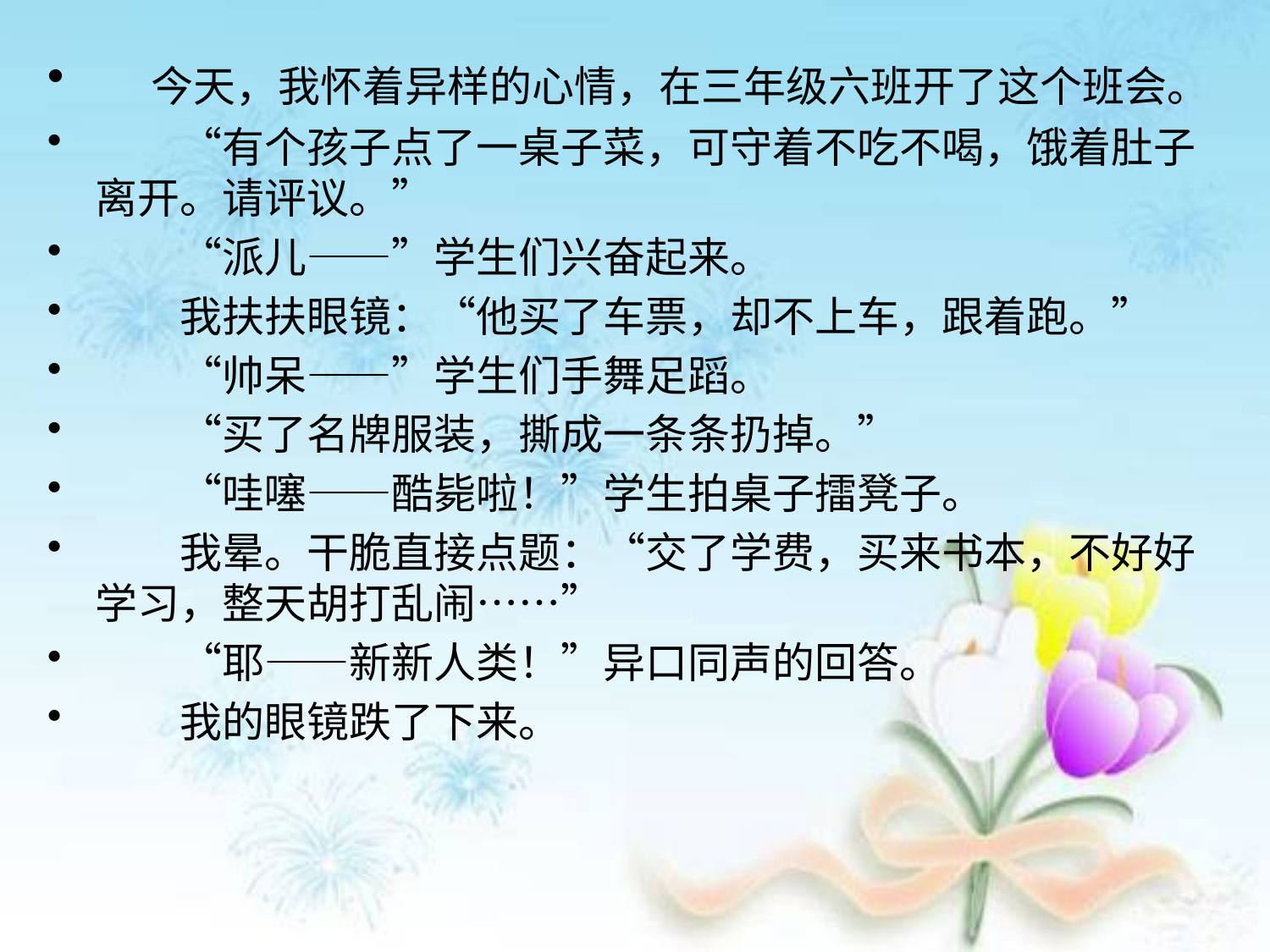

#
    今天，我怀着异样的心情，在三年级六班开了这个班会。
　　“有个孩子点了一桌子菜，可守着不吃不喝，饿着肚子离开。请评议。”
　　“派儿——”学生们兴奋起来。
　　我扶扶眼镜：“他买了车票，却不上车，跟着跑。”
　　“帅呆——”学生们手舞足蹈。
　　“买了名牌服装，撕成一条条扔掉。”
　　“哇噻——酷毙啦！”学生拍桌子擂凳子。
　　我晕。干脆直接点题：“交了学费，买来书本，不好好学习，整天胡打乱闹……”
　　“耶——新新人类！”异口同声的回答。
　　我的眼镜跌了下来。